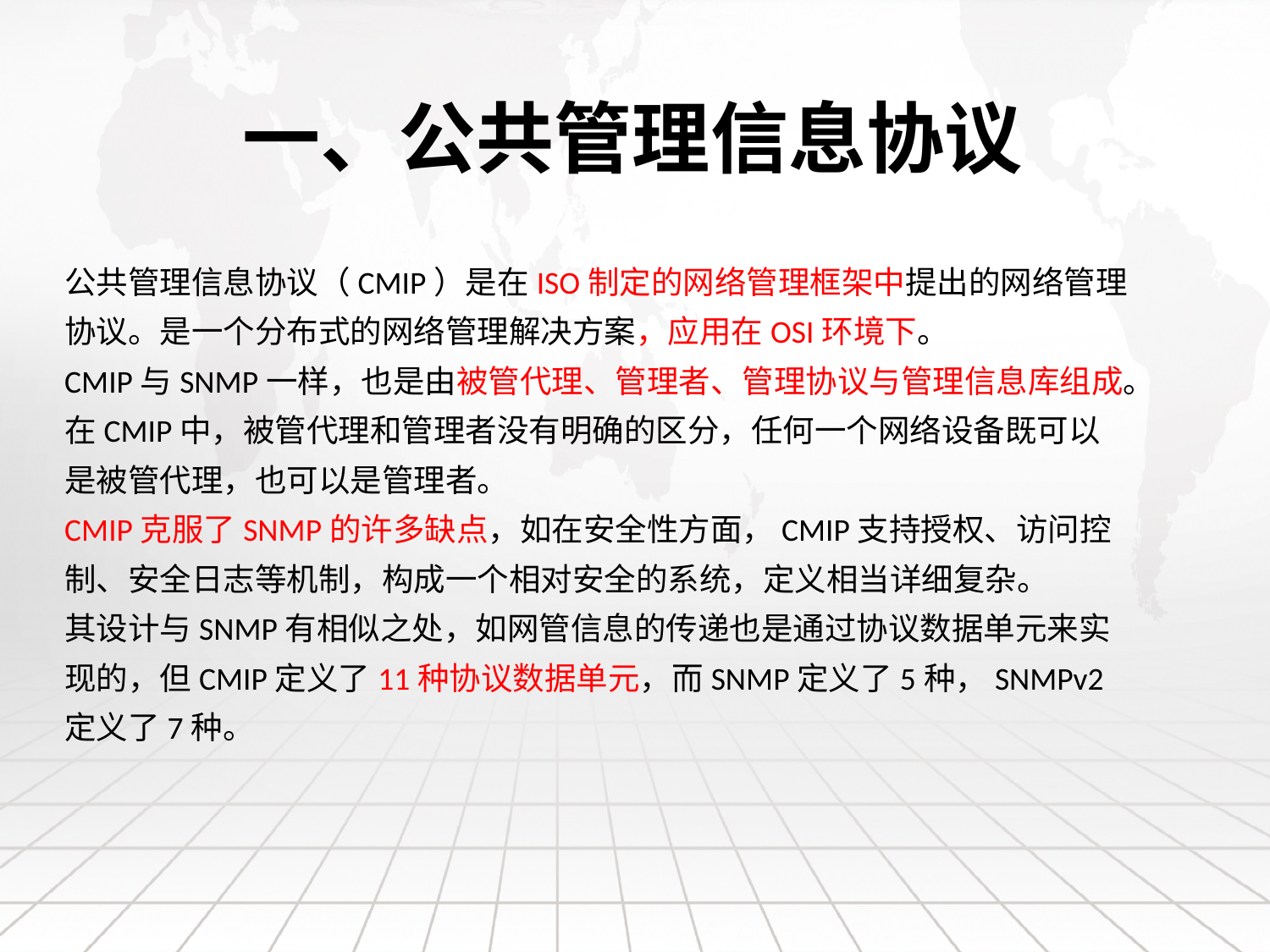

# 一、公共管理信息协议
公共管理信息协议（CMIP）是在ISO制定的网络管理框架中提出的网络管理协议。是一个分布式的网络管理解决方案，应用在OSI环境下。
CMIP与SNMP一样，也是由被管代理、管理者、管理协议与管理信息库组成。在CMIP中，被管代理和管理者没有明确的区分，任何一个网络设备既可以是被管代理，也可以是管理者。
CMIP克服了SNMP的许多缺点，如在安全性方面，CMIP支持授权、访问控制、安全日志等机制，构成一个相对安全的系统，定义相当详细复杂。
其设计与SNMP有相似之处，如网管信息的传递也是通过协议数据单元来实现的，但CMIP定义了11种协议数据单元，而SNMP定义了5种，SNMPv2定义了7种。